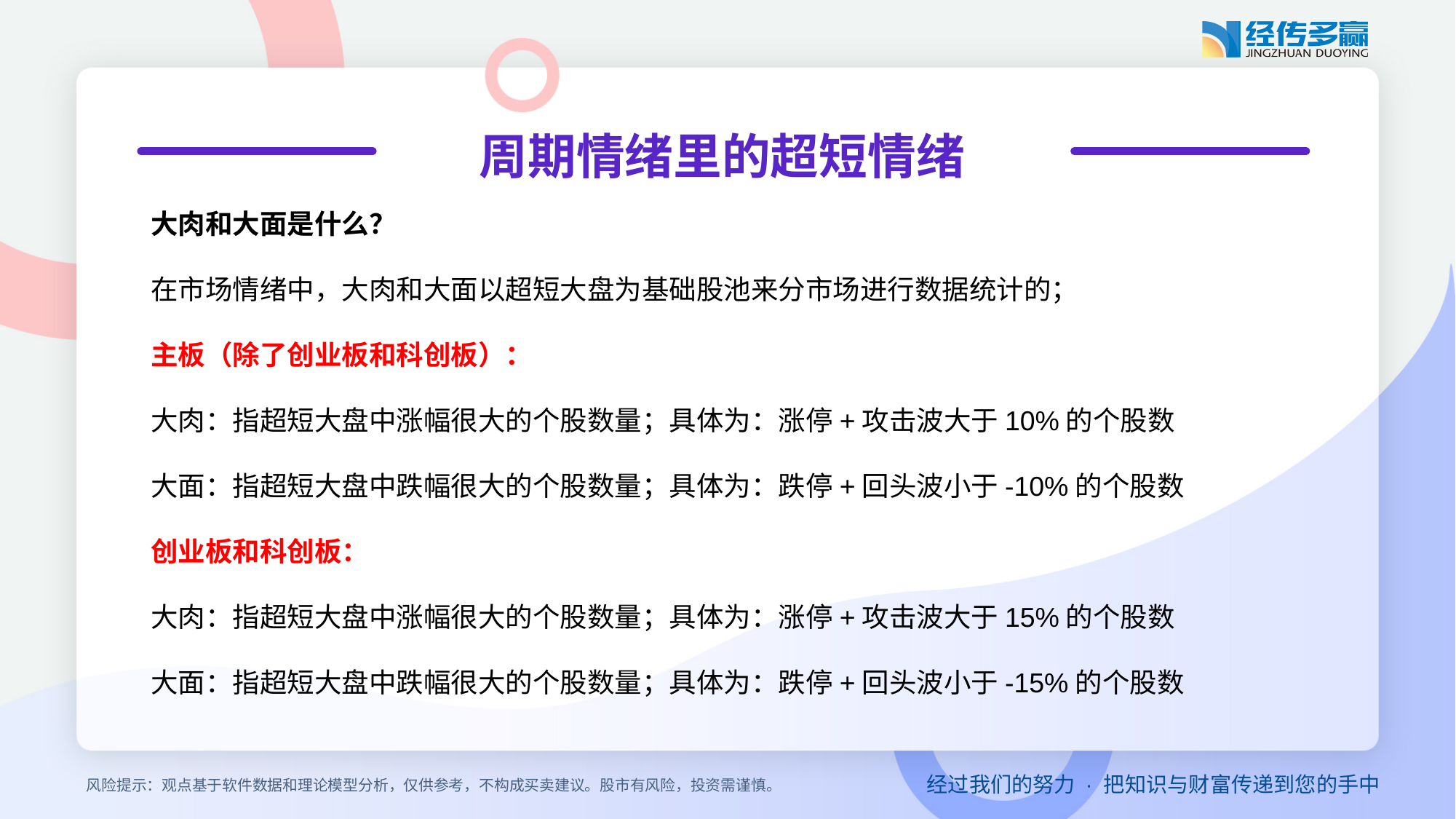

周期情绪里的超短情绪
大肉和大面是什么？

在市场情绪中，大肉和大面以超短大盘为基础股池来分市场进行数据统计的；

主板（除了创业板和科创板）：

大肉：指超短大盘中涨幅很大的个股数量；具体为：涨停+攻击波大于10%的个股数

大面：指超短大盘中跌幅很大的个股数量；具体为：跌停+回头波小于-10%的个股数

创业板和科创板：

大肉：指超短大盘中涨幅很大的个股数量；具体为：涨停+攻击波大于15%的个股数

大面：指超短大盘中跌幅很大的个股数量；具体为：跌停+回头波小于-15%的个股数
风险提示：观点基于软件数据和理论模型分析，仅供参考，不构成买卖建议。股市有风险，投资需谨慎。